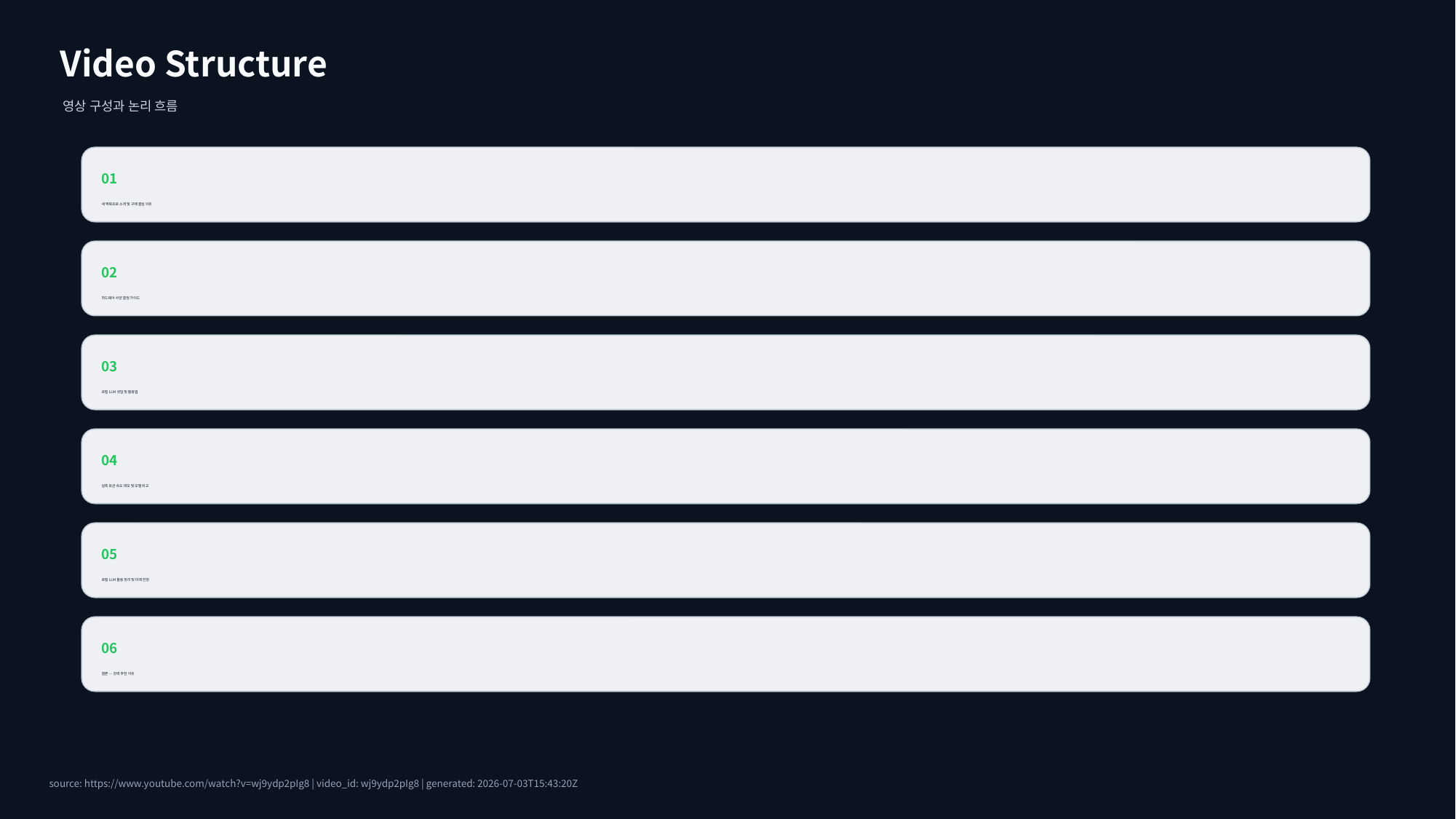

Video Structure
영상 구성과 논리 흐름

01
새 맥북프로 소개 및 구매 결심 이유

02
하드웨어 사양 결정 가이드

03
로컬 LLM 셋업 및 활용법

04
실측 토큰 속도 데모 및 모델 비교

05
로컬 LLM 활용 정리 및 미래 전망

06
결론 — 강력 추천 이유
source: https://www.youtube.com/watch?v=wj9ydp2pIg8 | video_id: wj9ydp2pIg8 | generated: 2026-07-03T15:43:20Z